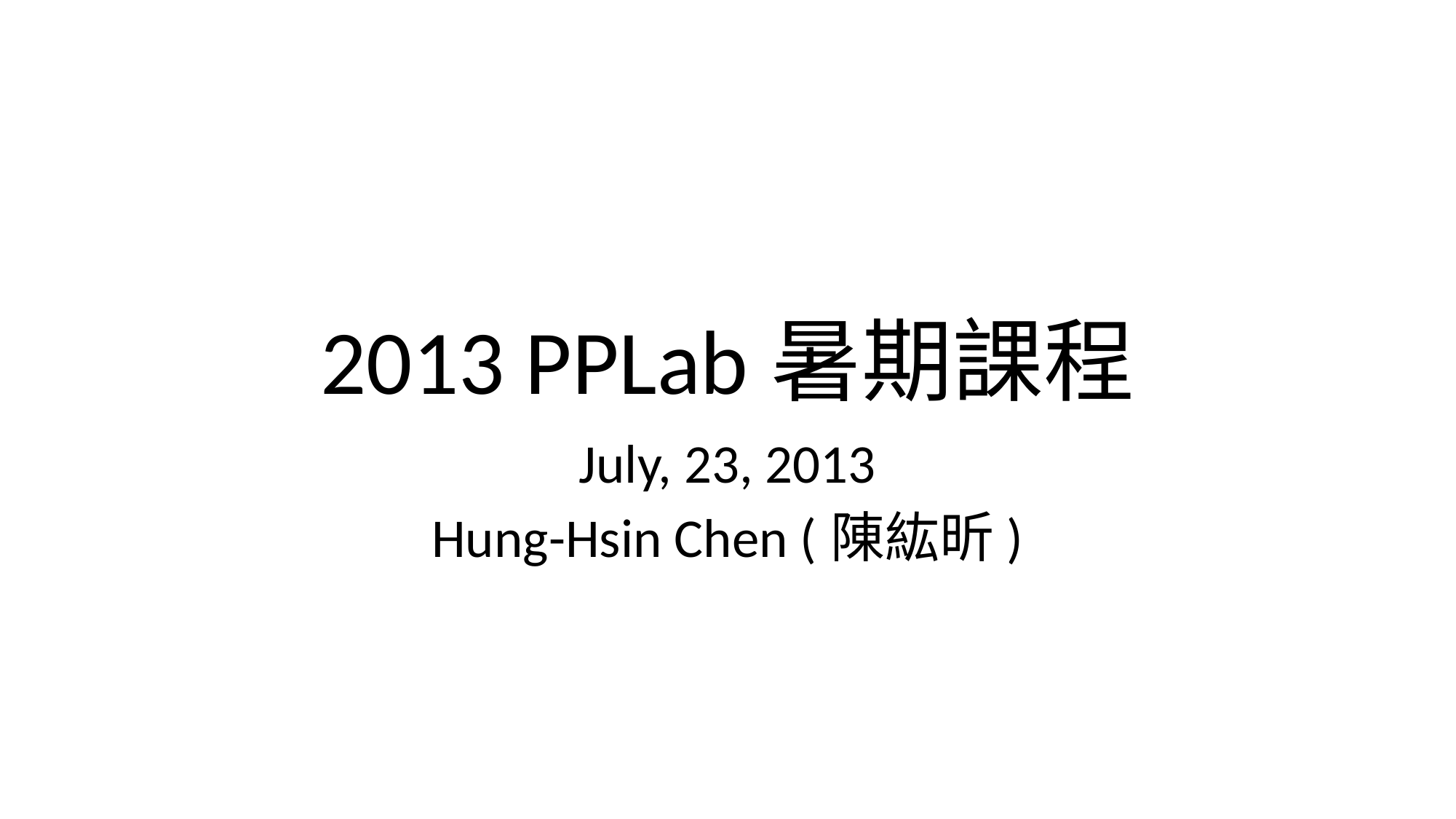

# 2013 PPLab暑期課程
July, 23, 2013
Hung-Hsin Chen (陳紘昕)